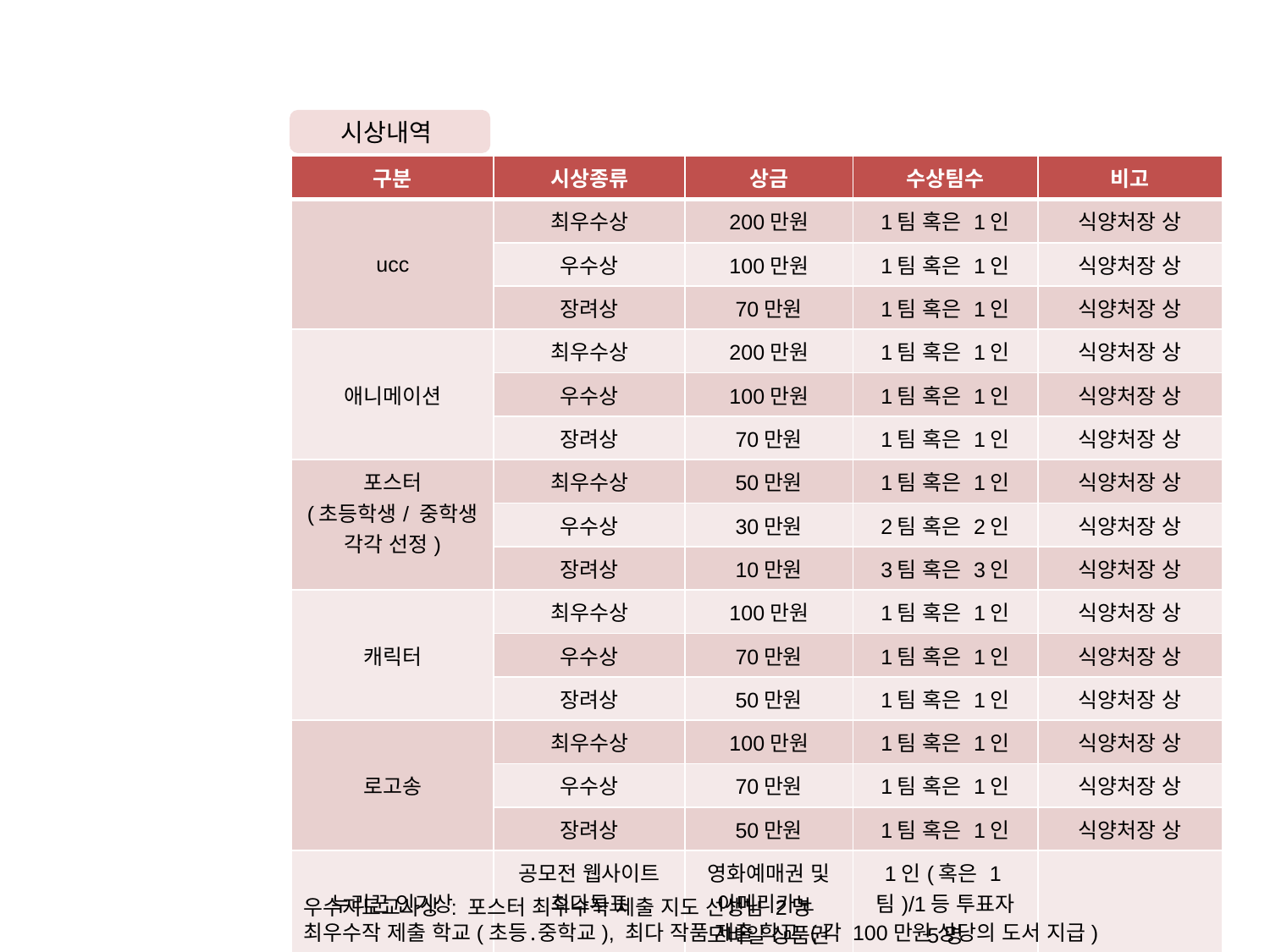

시상내역
| 구분 | 시상종류 | 상금 | 수상팀수 | 비고 |
| --- | --- | --- | --- | --- |
| ucc | 최우수상 | 200만원 | 1팀 혹은 1인 | 식양처장 상 |
|  | 우수상 | 100만원 | 1팀 혹은 1인 | 식양처장 상 |
|  | 장려상 | 70만원 | 1팀 혹은 1인 | 식양처장 상 |
| 애니메이션 | 최우수상 | 200만원 | 1팀 혹은 1인 | 식양처장 상 |
|  | 우수상 | 100만원 | 1팀 혹은 1인 | 식양처장 상 |
|  | 장려상 | 70만원 | 1팀 혹은 1인 | 식양처장 상 |
| 포스터 (초등학생/ 중학생 각각 선정) | 최우수상 | 50만원 | 1팀 혹은 1인 | 식양처장 상 |
|  | 우수상 | 30만원 | 2팀 혹은 2인 | 식양처장 상 |
|  | 장려상 | 10만원 | 3팀 혹은 3인 | 식양처장 상 |
| 캐릭터 | 최우수상 | 100만원 | 1팀 혹은 1인 | 식양처장 상 |
|  | 우수상 | 70만원 | 1팀 혹은 1인 | 식양처장 상 |
|  | 장려상 | 50만원 | 1팀 혹은 1인 | 식양처장 상 |
| 로고송 | 최우수상 | 100만원 | 1팀 혹은 1인 | 식양처장 상 |
|  | 우수상 | 70만원 | 1팀 혹은 1인 | 식양처장 상 |
|  | 장려상 | 50만원 | 1팀 혹은 1인 | 식양처장 상 |
| 누리꾼 인기상 | 공모전 웹사이트 최다투표 | 영화예매권 및 아메리카노 모바일 상품권 | 1인(혹은 1팀)/1등 투표자 5명 |  |

우수지도교사상 : 포스터 최우수작 제출 지도 선생님 2명
최우수작 제출 학교(초등․중학교), 최다 작품 제출 학교 (각 100만원 상당의 도서 지급)